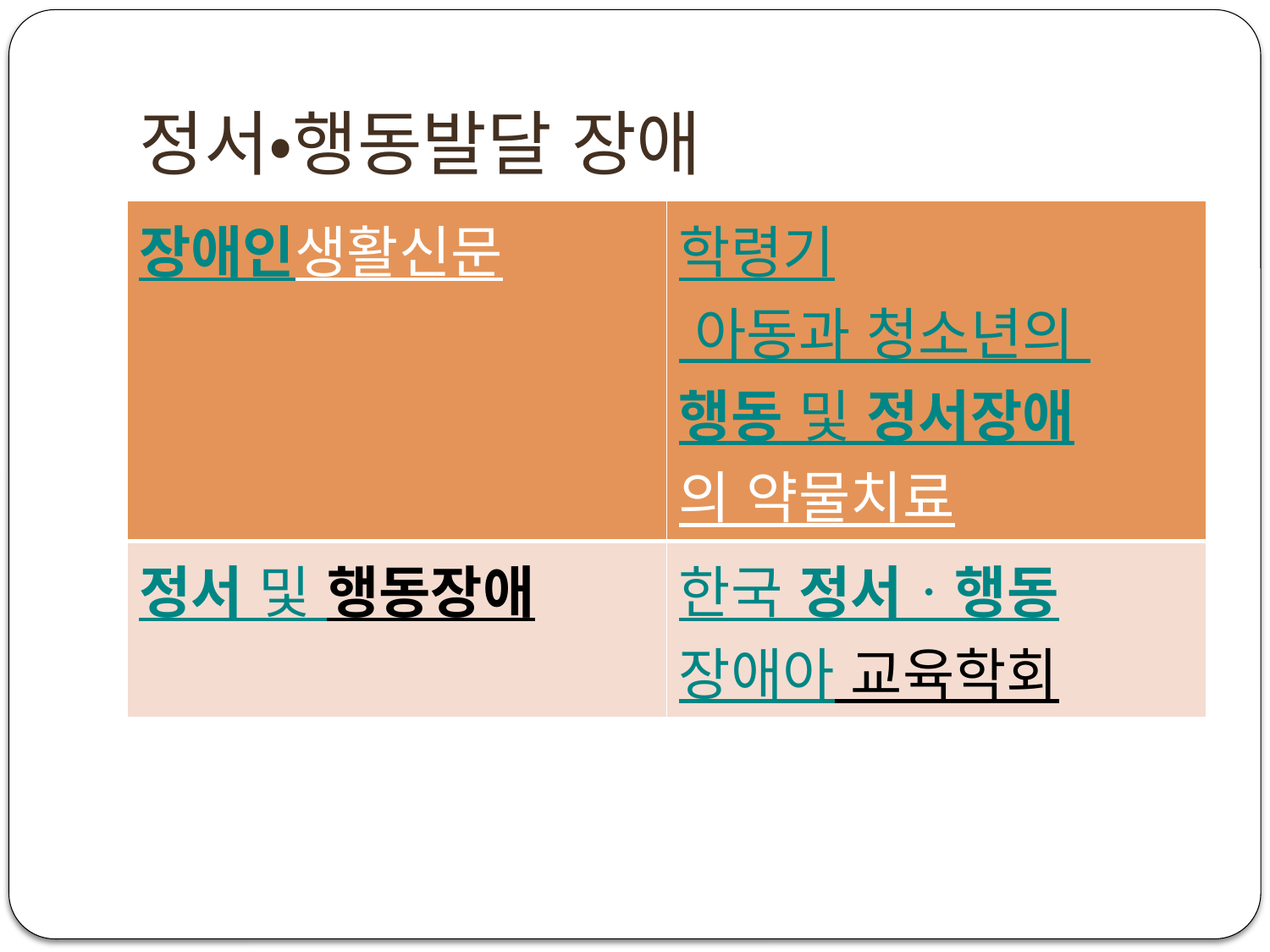

# 정서‧행동발달 장애
| 장애인생활신문 | 학령기 아동과 청소년의 행동 및 정서장애의 약물치료 |
| --- | --- |
| 정서 및 행동장애 | 한국 정서ㆍ행동장애아 교육학회 |